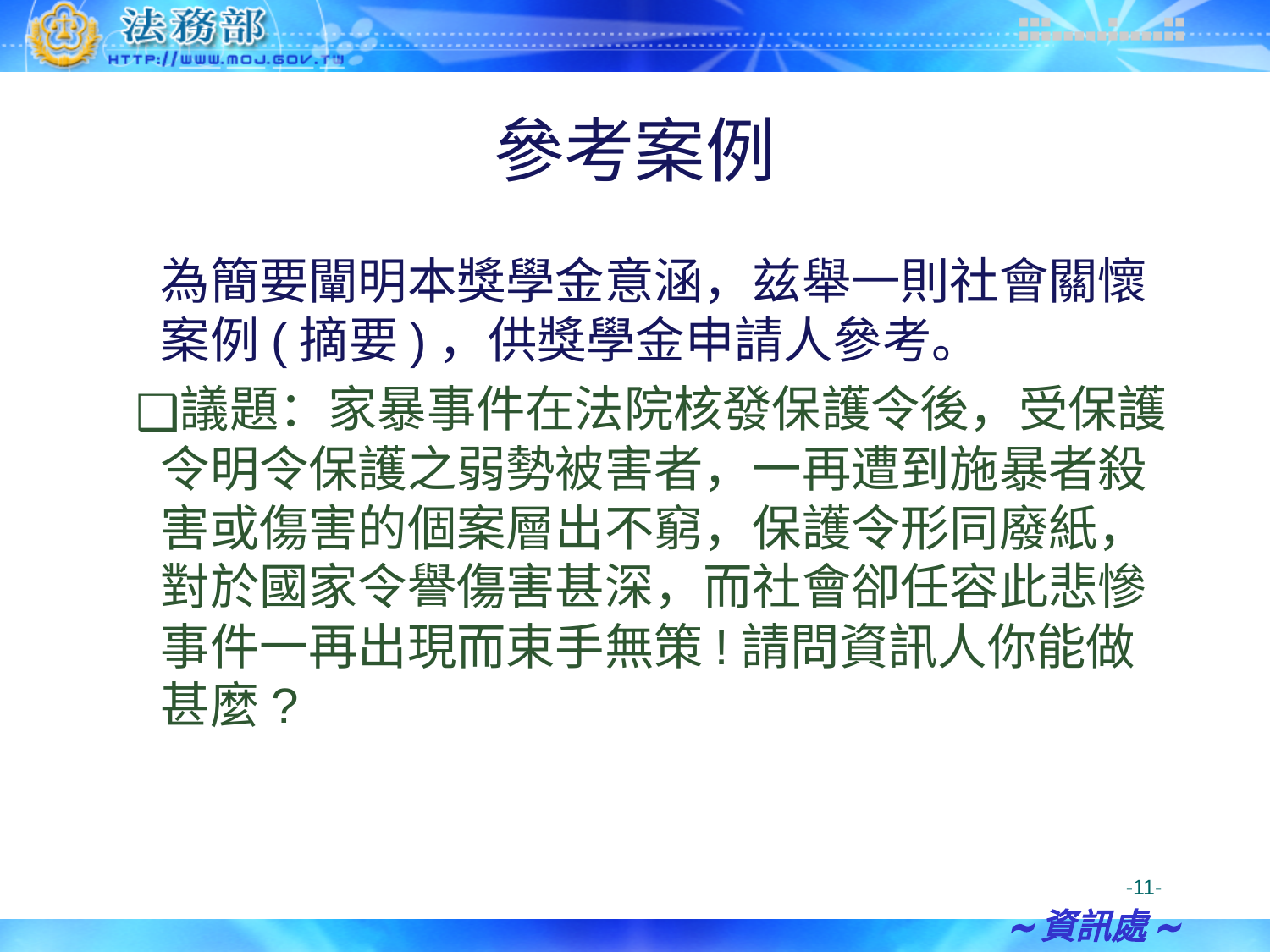

# 參考案例
為簡要闡明本獎學金意涵，兹舉一則社會關懷案例(摘要)，供獎學金申請人參考。
議題：家暴事件在法院核發保護令後，受保護令明令保護之弱勢被害者，一再遭到施暴者殺害或傷害的個案層出不窮，保護令形同廢紙，對於國家令譽傷害甚深，而社會卻任容此悲慘事件一再出現而束手無策!請問資訊人你能做甚麼?

-11-